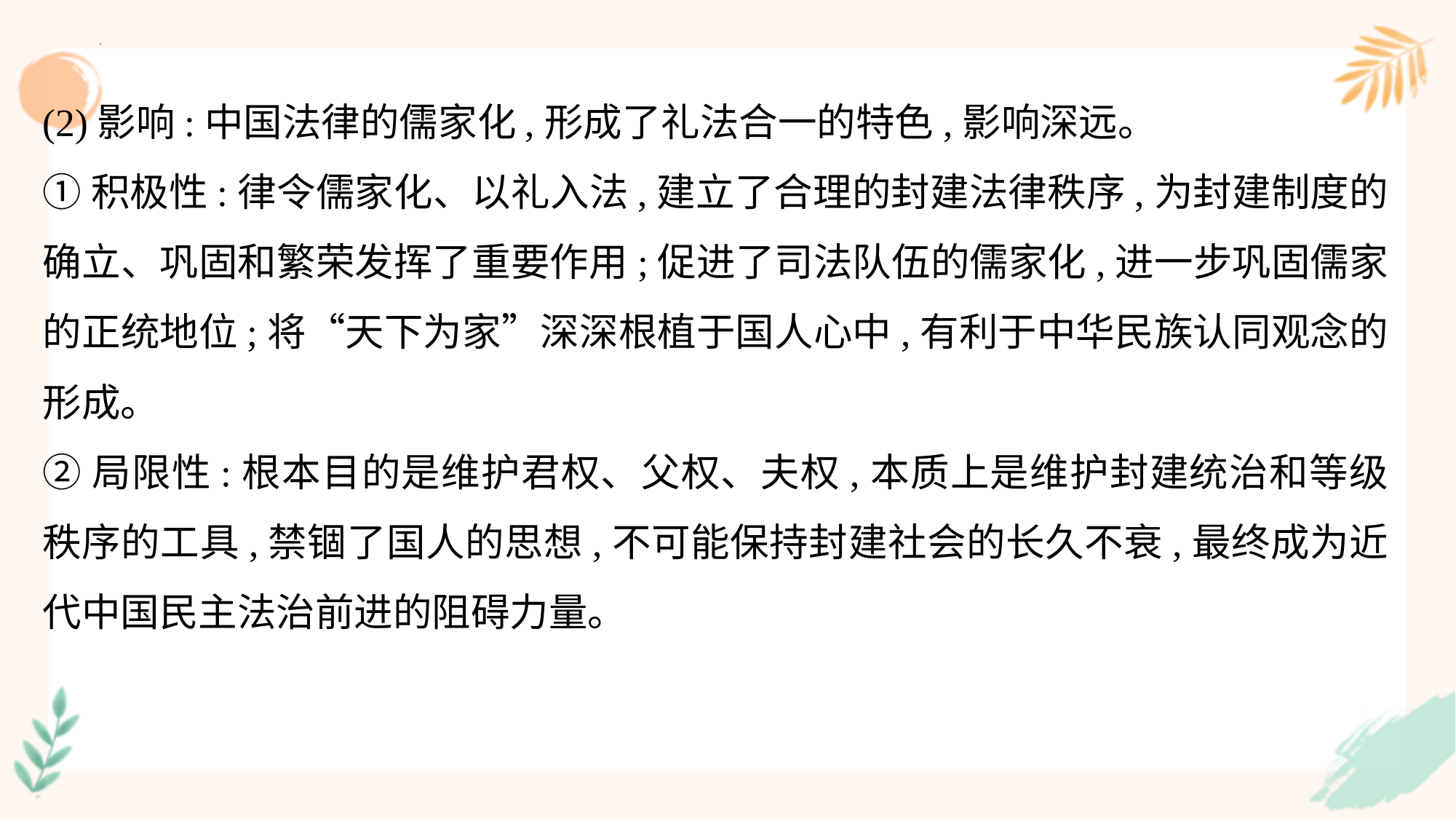

(2)影响:中国法律的儒家化,形成了礼法合一的特色,影响深远。
①积极性:律令儒家化、以礼入法,建立了合理的封建法律秩序,为封建制度的确立、巩固和繁荣发挥了重要作用;促进了司法队伍的儒家化,进一步巩固儒家的正统地位;将“天下为家”深深根植于国人心中,有利于中华民族认同观念的形成。
②局限性:根本目的是维护君权、父权、夫权,本质上是维护封建统治和等级秩序的工具,禁锢了国人的思想,不可能保持封建社会的长久不衰,最终成为近代中国民主法治前进的阻碍力量。